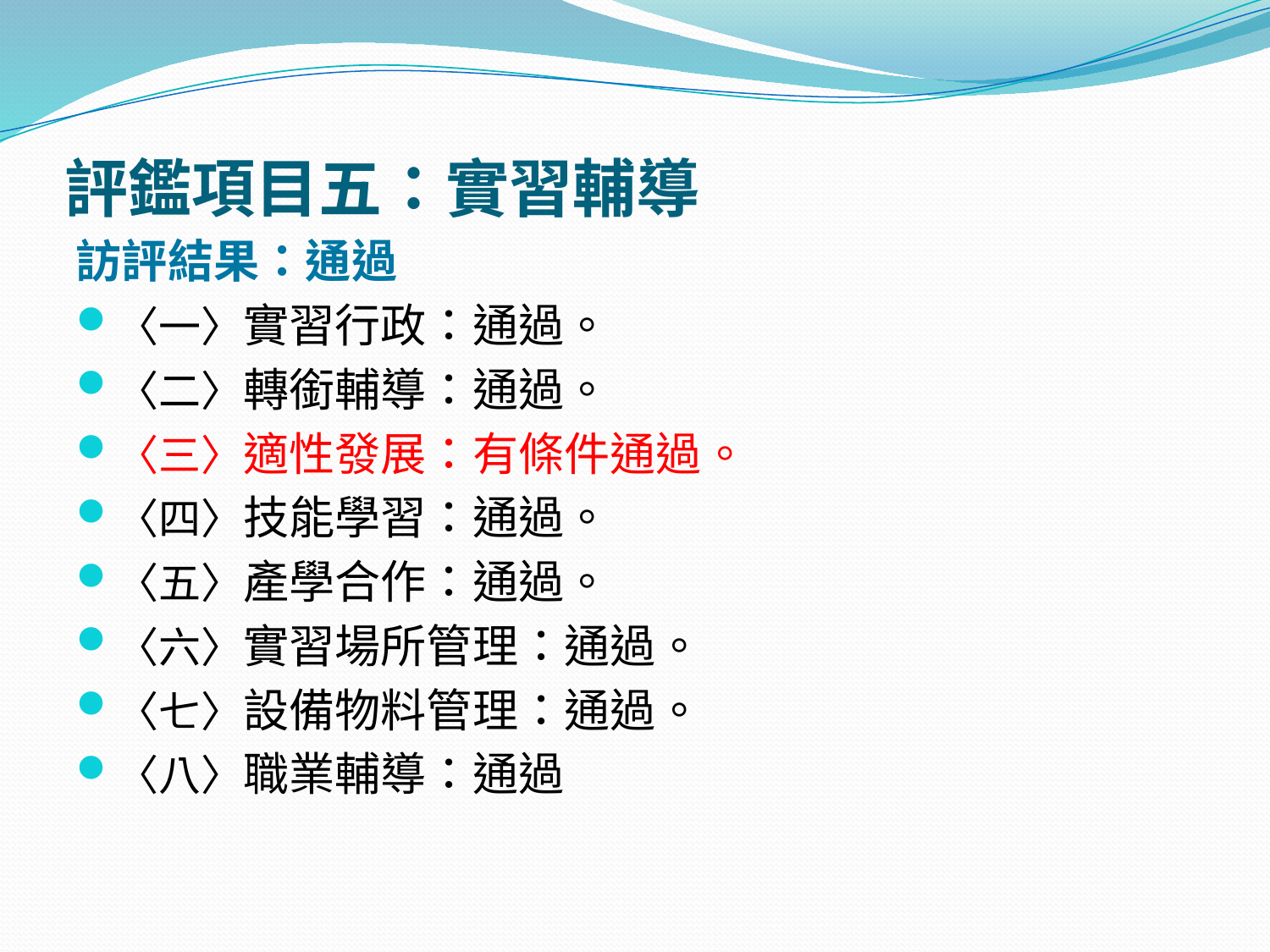

# 評鑑項目五：實習輔導
訪評結果：通過
〈一〉實習行政：通過。
〈二〉轉銜輔導：通過。
〈三〉適性發展：有條件通過。
〈四〉技能學習：通過。
〈五〉產學合作：通過。
〈六〉實習場所管理：通過。
〈七〉設備物料管理：通過。
〈八〉職業輔導：通過